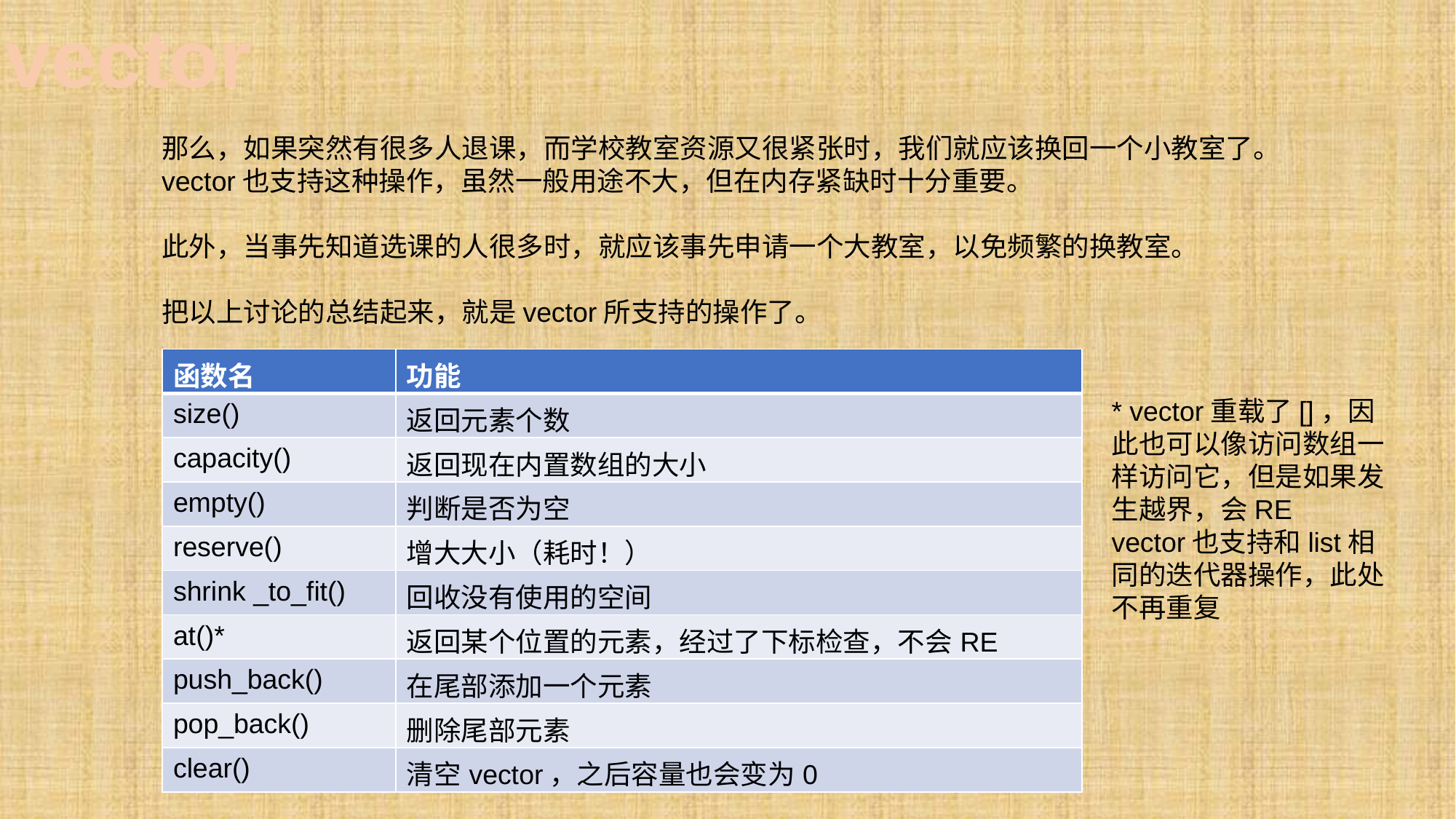

vector
	那么，如果突然有很多人退课，而学校教室资源又很紧张时，我们就应该换回一个小教室了。
	vector也支持这种操作，虽然一般用途不大，但在内存紧缺时十分重要。

	此外，当事先知道选课的人很多时，就应该事先申请一个大教室，以免频繁的换教室。

	把以上讨论的总结起来，就是vector所支持的操作了。
| 函数名 | 功能 |
| --- | --- |
| size() | 返回元素个数 |
| capacity() | 返回现在内置数组的大小 |
| empty() | 判断是否为空 |
| reserve() | 增大大小（耗时！） |
| shrink \_to\_fit() | 回收没有使用的空间 |
| at()\* | 返回某个位置的元素，经过了下标检查，不会RE |
| push\_back() | 在尾部添加一个元素 |
| pop\_back() | 删除尾部元素 |
| clear() | 清空vector，之后容量也会变为0 |
* vector重载了[]，因此也可以像访问数组一样访问它，但是如果发生越界，会RE
vector也支持和list相同的迭代器操作，此处不再重复